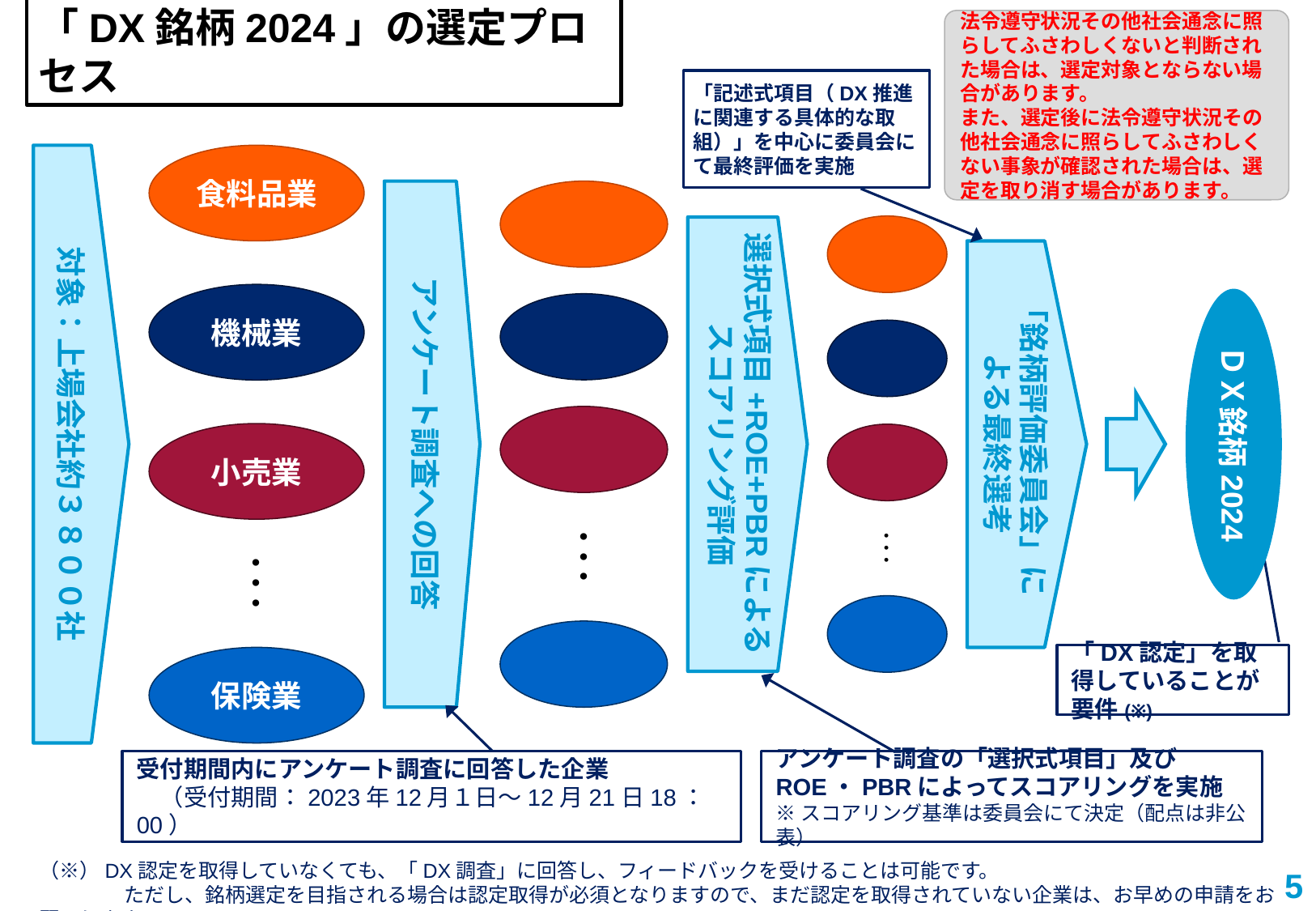

法令遵守状況その他社会通念に照らしてふさわしくないと判断された場合は、選定対象とならない場合があります。
また、選定後に法令遵守状況その他社会通念に照らしてふさわしくない事象が確認された場合は、選定を取り消す場合があります。
「DX銘柄2024」の選定プロセス
「記述式項目（DX推進に関連する具体的な取組）」を中心に委員会にて最終評価を実施
対象：上場会社約３８００社
食料品業
機械業
小売業
･･･
保険業
アンケート調査への回答

･･･

･･･

選択式項目+ROE+PBRによるスコアリング評価
「銘柄評価委員会」に
よる最終選考
ＤＸ銘柄2024

「DX認定」を取得していることが要件(※)
受付期間内にアンケート調査に回答した企業
　（受付期間：2023年12月１日～12月21日18：00）
アンケート調査の「選択式項目」及びROE・PBRによってスコアリングを実施
※スコアリング基準は委員会にて決定（配点は非公表）
5
（※）DX認定を取得していなくても、「DX調査」に回答し、フィードバックを受けることは可能です。
　　　　 ただし、銘柄選定を目指される場合は認定取得が必須となりますので、まだ認定を取得されていない企業は、お早めの申請をお願いします。